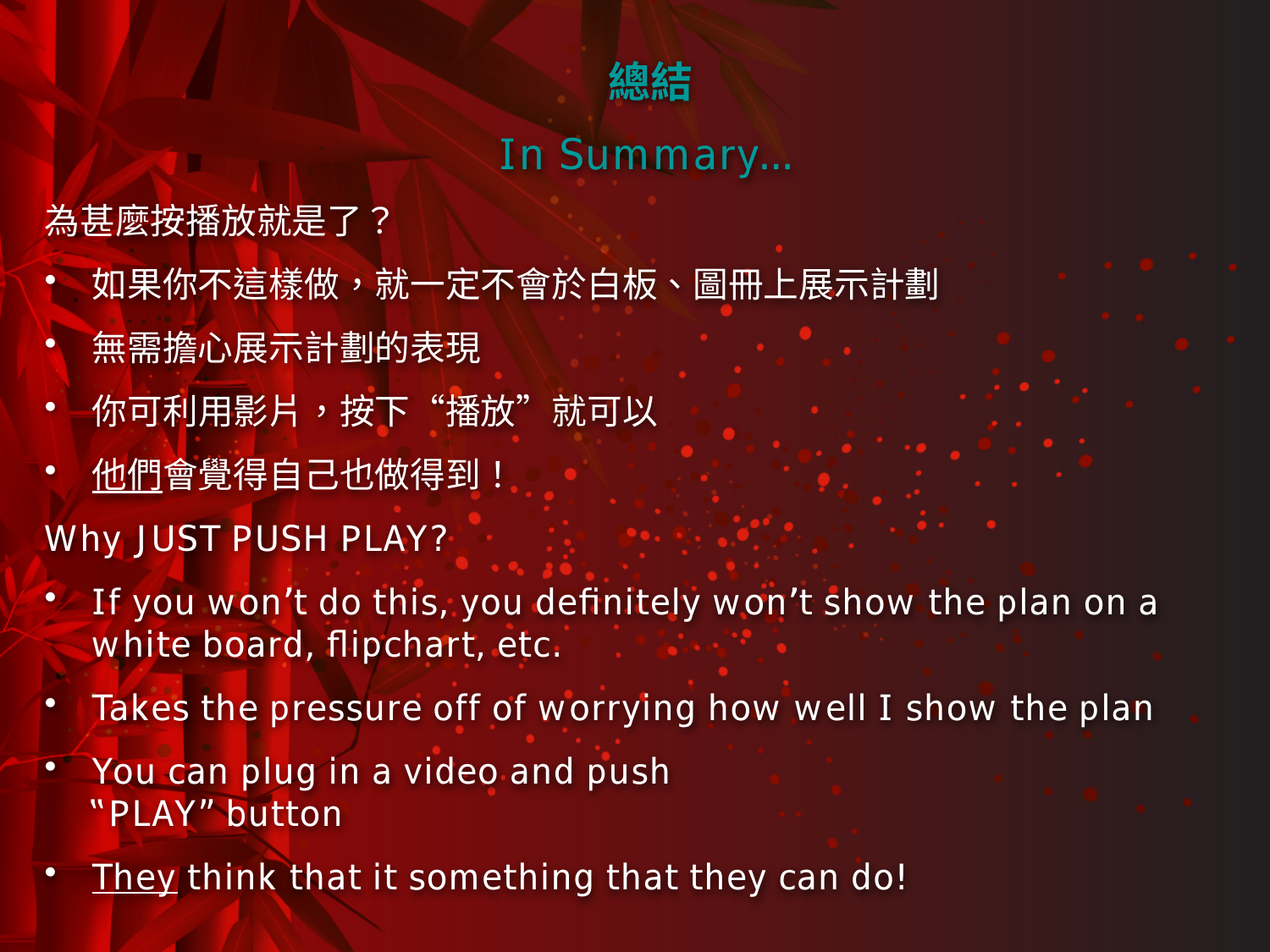

總結
In Summary…
為甚麼按播放就是了？
如果你不這樣做，就一定不會於白板、圖冊上展示計劃
無需擔心展示計劃的表現
你可利用影片，按下“播放”就可以
他們會覺得自己也做得到！
Why JUST PUSH PLAY?
If you won’t do this, you definitely won’t show the plan on a white board, flipchart, etc.
Takes the pressure off of worrying how well I show the plan
You can plug in a video and push
“PLAY” button
They think that it something that they can do!